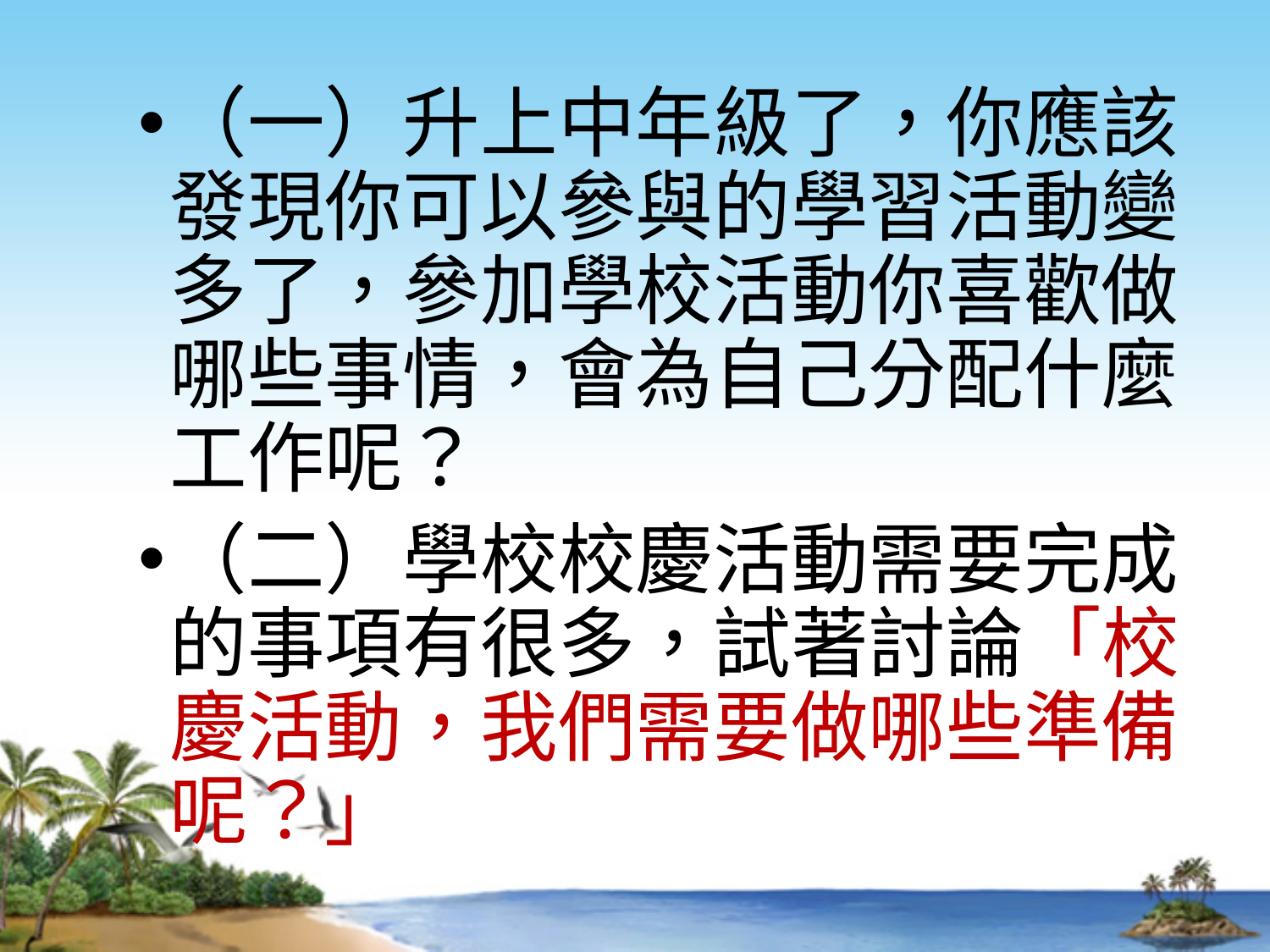

#
（一）升上中年級了，你應該發現你可以參與的學習活動變多了，參加學校活動你喜歡做哪些事情，會為自己分配什麼工作呢？
（二）學校校慶活動需要完成的事項有很多，試著討論「校慶活動，我們需要做哪些準備呢？」